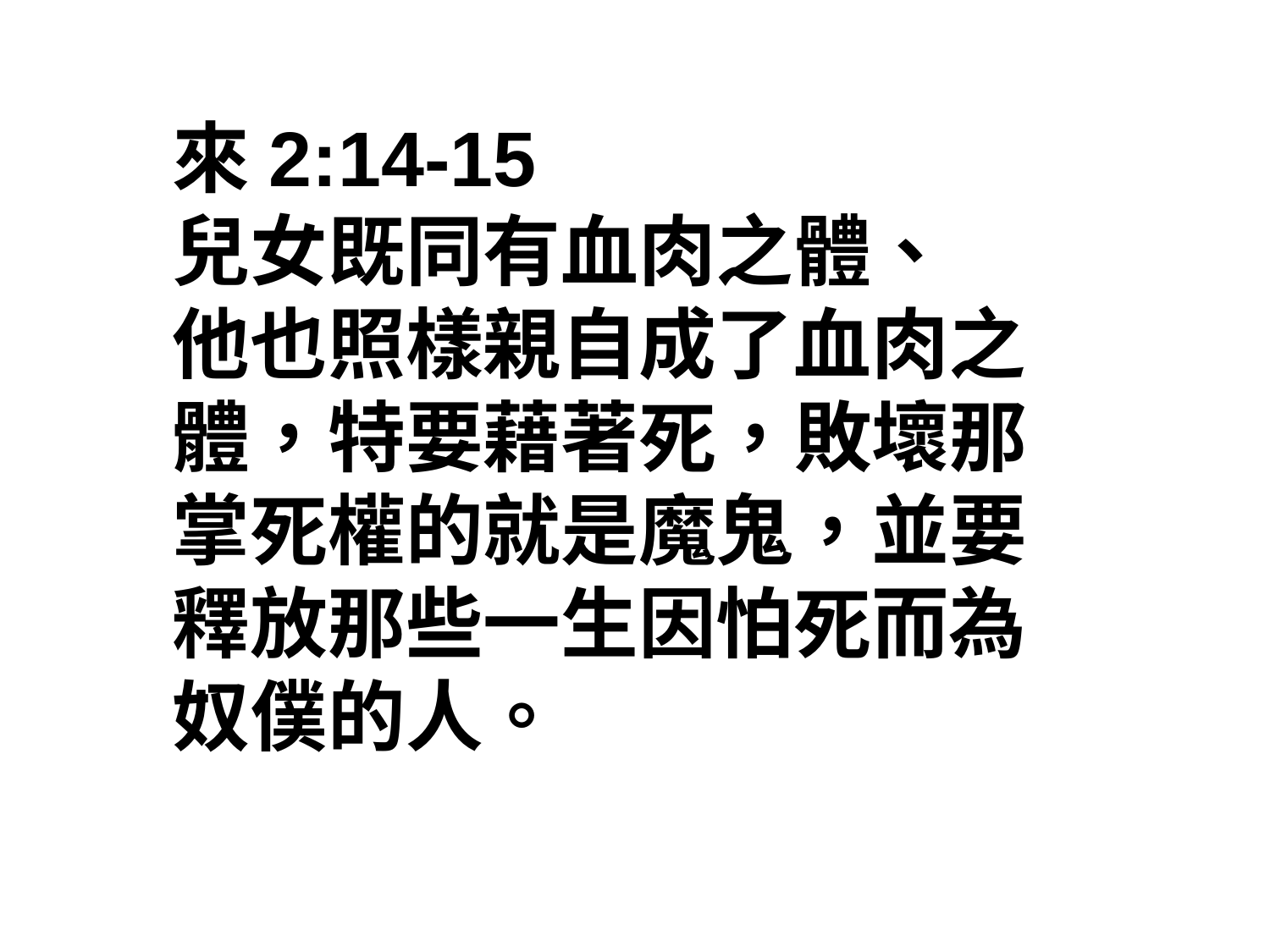

來2:14-15
兒女既同有血肉之體、
他也照樣親自成了血肉之體，特要藉著死，敗壞那掌死權的就是魔鬼，並要釋放那些一生因怕死而為奴僕的人。